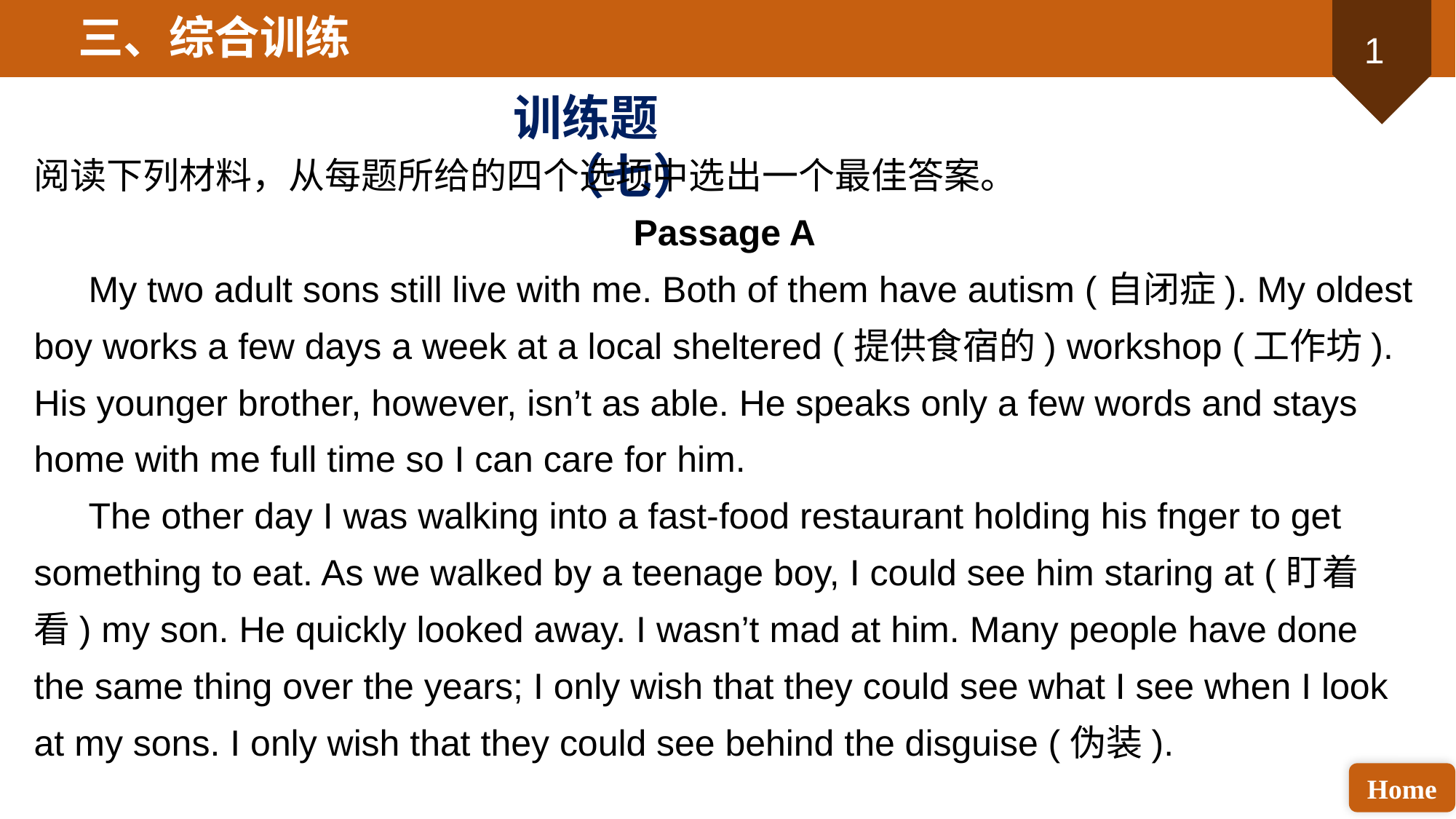

三、综合训练
训练题（七）
阅读下列材料，从每题所给的四个选项中选出一个最佳答案。
Passage A
My two adult sons still live with me. Both of them have autism (自闭症). My oldest boy works a few days a week at a local sheltered (提供食宿的) workshop (工作坊). His younger brother, however, isn’t as able. He speaks only a few words and stays home with me full time so I can care for him.
The other day I was walking into a fast-food restaurant holding his fnger to get something to eat. As we walked by a teenage boy, I could see him staring at (盯着看) my son. He quickly looked away. I wasn’t mad at him. Many people have done the same thing over the years; I only wish that they could see what I see when I look at my sons. I only wish that they could see behind the disguise (伪装).